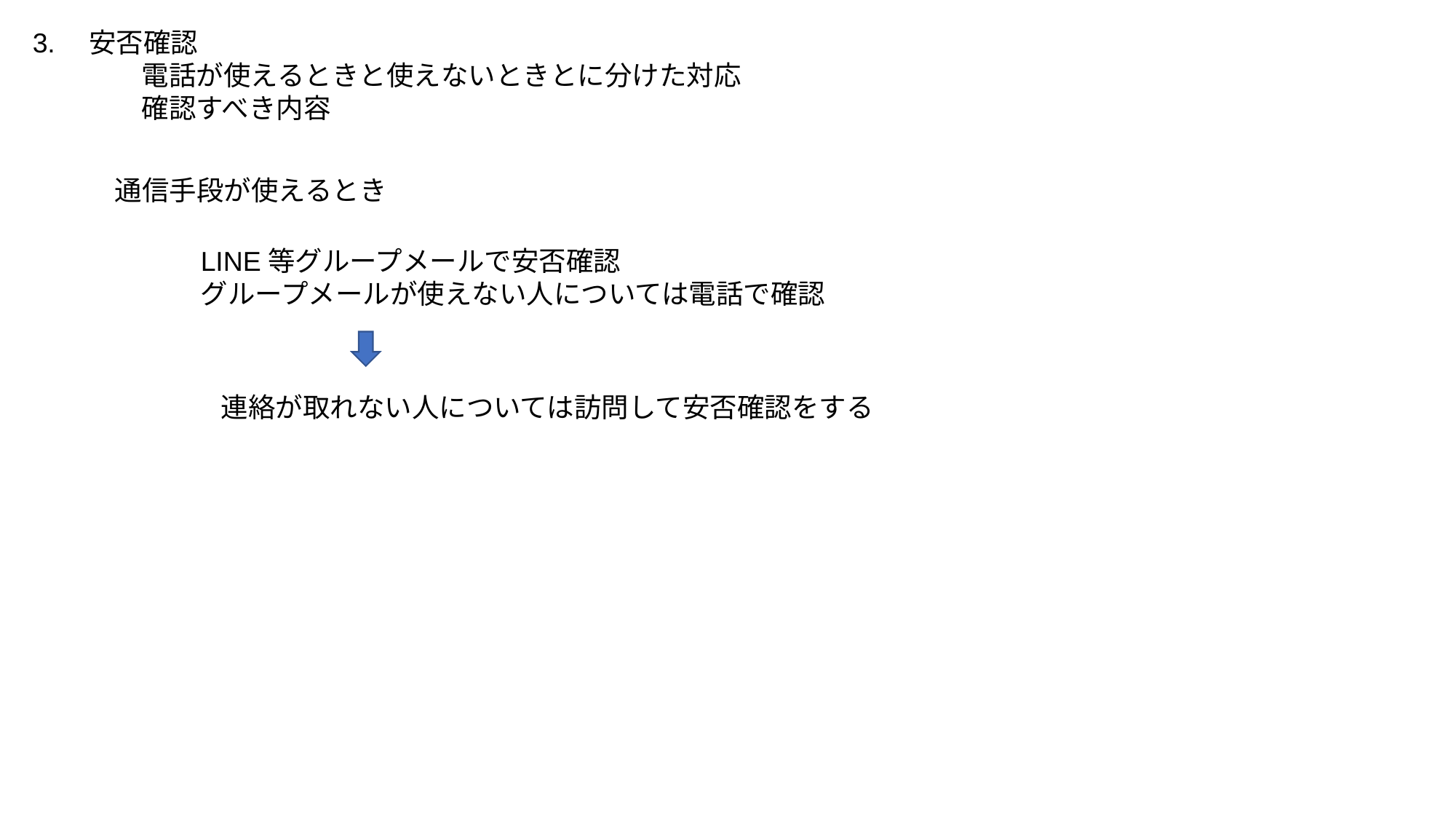

3.　安否確認
　　　　電話が使えるときと使えないときとに分けた対応
　　　　確認すべき内容
通信手段が使えるとき
LINE等グループメールで安否確認
グループメールが使えない人については電話で確認

連絡が取れない人については訪問して安否確認をする